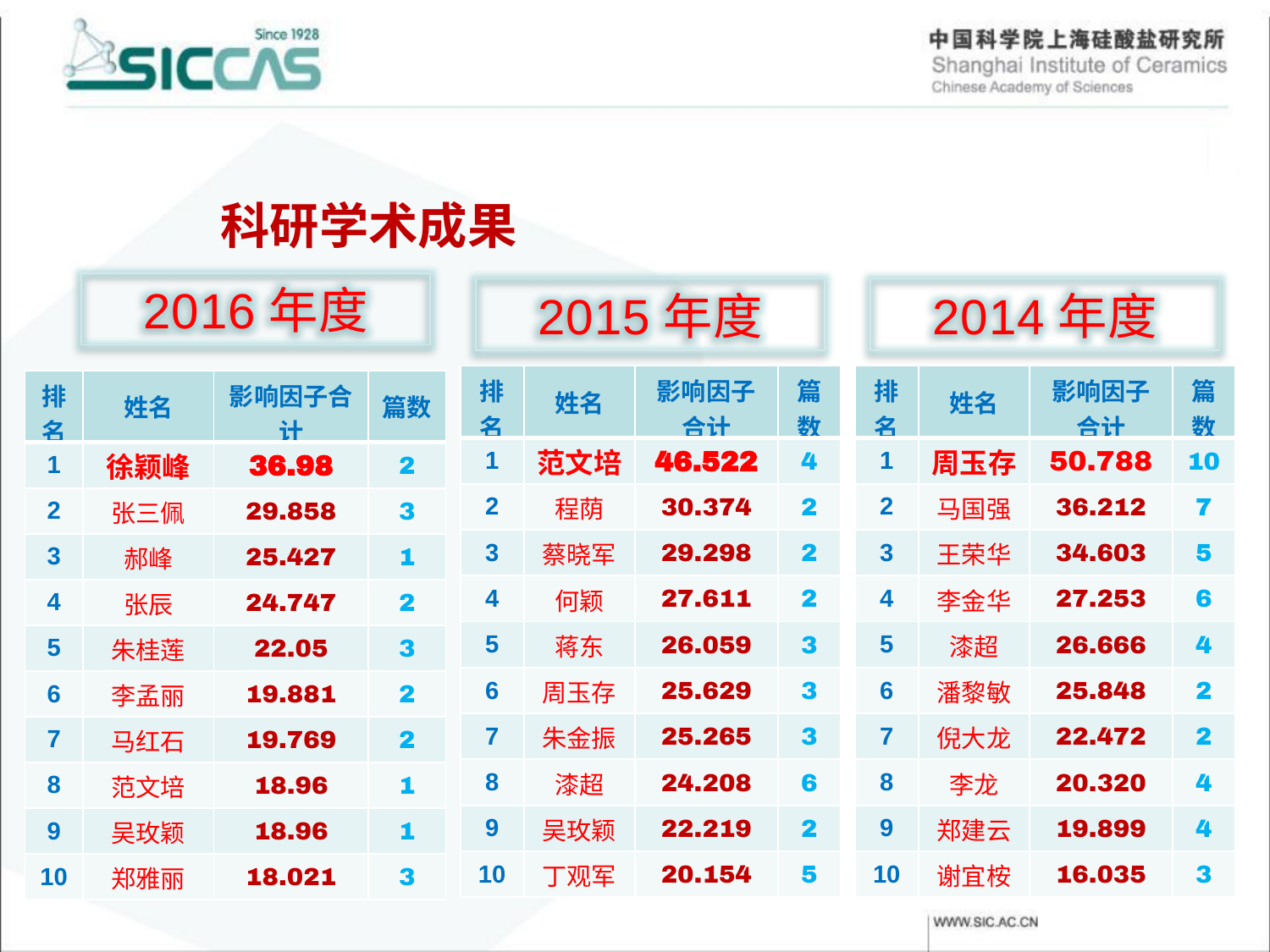

科研学术成果
2016年度
2015年度
2014年度
| 排名 | 姓名 | 影响因子合计 | 篇数 |
| --- | --- | --- | --- |
| 1 | 范文培 | 46.522 | 4 |
| 2 | 程荫 | 30.374 | 2 |
| 3 | 蔡晓军 | 29.298 | 2 |
| 4 | 何颖 | 27.611 | 2 |
| 5 | 蒋东 | 26.059 | 3 |
| 6 | 周玉存 | 25.629 | 3 |
| 7 | 朱金振 | 25.265 | 3 |
| 8 | 漆超 | 24.208 | 6 |
| 9 | 吴玫颖 | 22.219 | 2 |
| 10 | 丁观军 | 20.154 | 5 |
| 排名 | 姓名 | 影响因子合计 | 篇数 |
| --- | --- | --- | --- |
| 1 | 周玉存 | 50.788 | 10 |
| 2 | 马国强 | 36.212 | 7 |
| 3 | 王荣华 | 34.603 | 5 |
| 4 | 李金华 | 27.253 | 6 |
| 5 | 漆超 | 26.666 | 4 |
| 6 | 潘黎敏 | 25.848 | 2 |
| 7 | 倪大龙 | 22.472 | 2 |
| 8 | 李龙 | 20.320 | 4 |
| 9 | 郑建云 | 19.899 | 4 |
| 10 | 谢宜桉 | 16.035 | 3 |
| 排名 | 姓名 | 影响因子合计 | 篇数 |
| --- | --- | --- | --- |
| 1 | 徐颖峰 | 36.98 | 2 |
| 2 | 张三佩 | 29.858 | 3 |
| 3 | 郝峰 | 25.427 | 1 |
| 4 | 张辰 | 24.747 | 2 |
| 5 | 朱桂莲 | 22.05 | 3 |
| 6 | 李孟丽 | 19.881 | 2 |
| 7 | 马红石 | 19.769 | 2 |
| 8 | 范文培 | 18.96 | 1 |
| 9 | 吴玫颖 | 18.96 | 1 |
| 10 | 郑雅丽 | 18.021 | 3 |